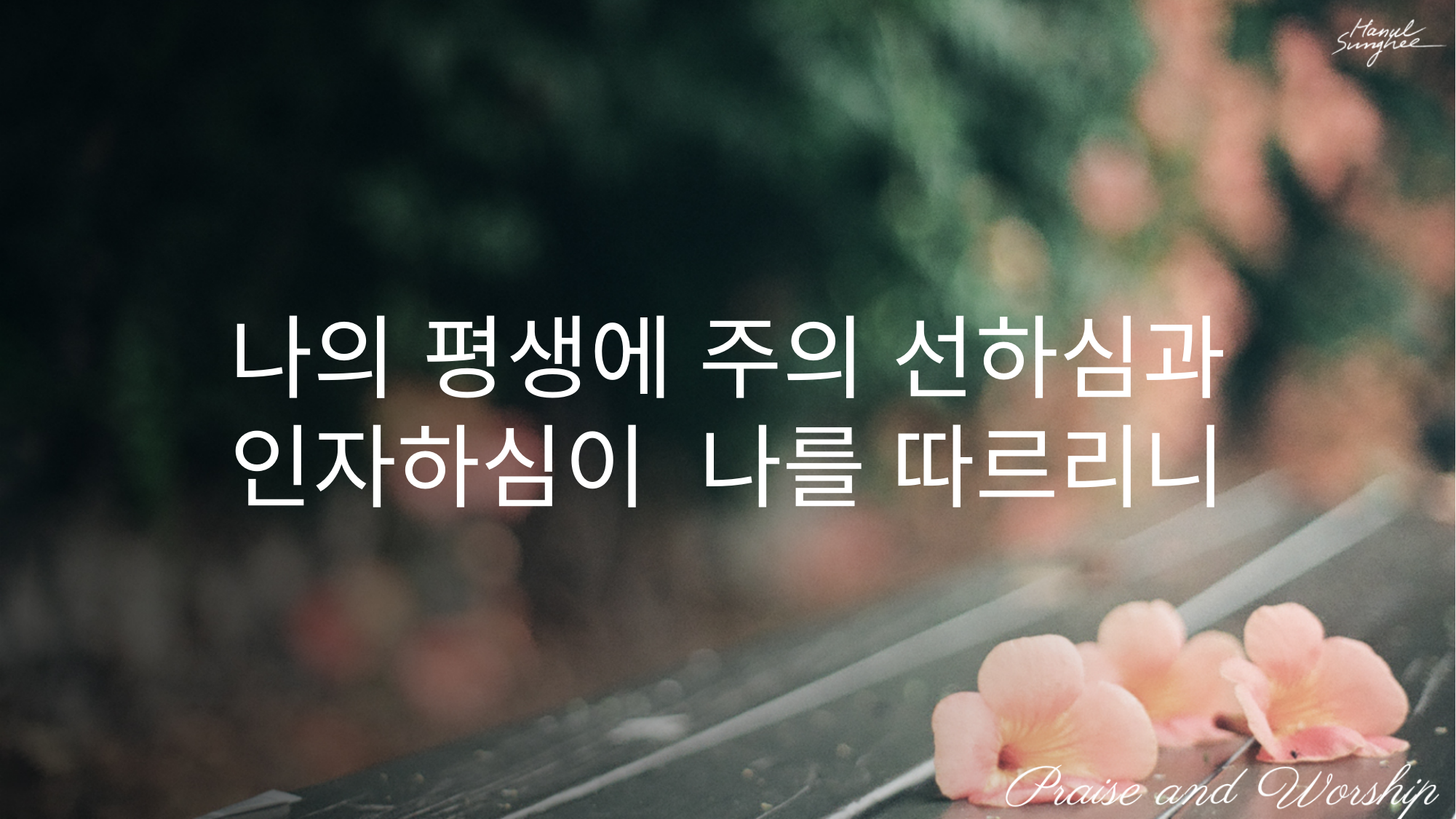

나의 평생에 주의 선하심과
인자하심이  나를 따르리니